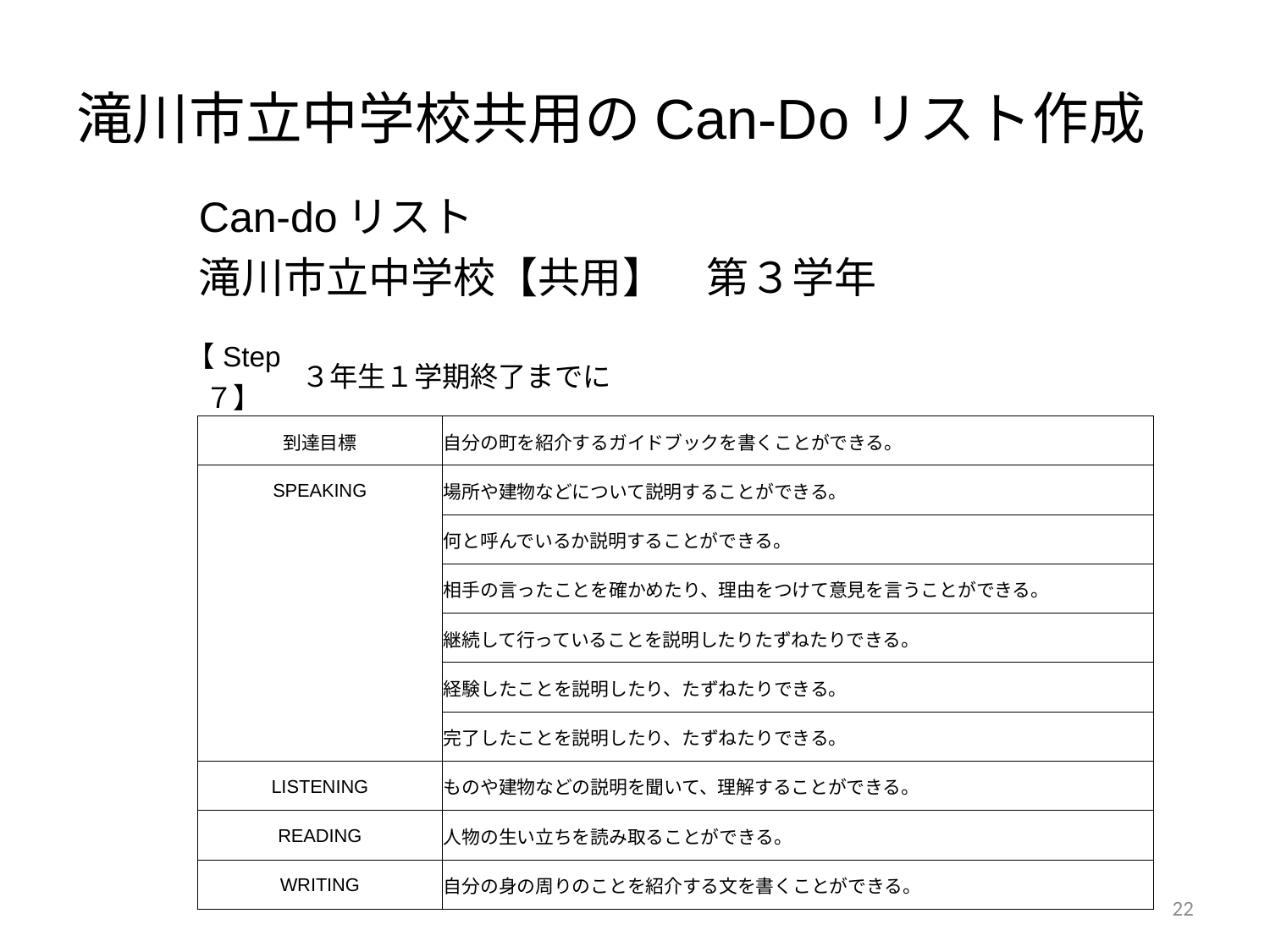

# 滝川市立中学校共用のCan-Doリスト作成
|  |  | Can-doリスト　 滝川市立中学校【共用】　第３学年 |  |  |  |  |  |  |  |  |  |  |  |  |
| --- | --- | --- | --- | --- | --- | --- | --- | --- | --- | --- | --- | --- | --- | --- |
|  |  |  |  |  |  |  |  |  |  |  |  |  |  |  |
|  | 【Step ７】 |  | ３年生１学期終了までに |  |  |  |  |  |  |  |  |  |  |  |
|  |  | 到達目標 |  |  | 自分の町を紹介するガイドブックを書くことができる。 |  |  |  |  |  |  |  |  |  |
|  |  | SPEAKING |  |  | 場所や建物などについて説明することができる。 |  |  |  |  |  |  |  |  |  |
|  |  |  |  |  | 何と呼んでいるか説明することができる。 |  |  |  |  |  |  |  |  |  |
|  |  |  |  |  | 相手の言ったことを確かめたり、理由をつけて意見を言うことができる。 |  |  |  |  |  |  |  |  |  |
|  |  |  |  |  | 継続して行っていることを説明したりたずねたりできる。 |  |  |  |  |  |  |  |  |  |
|  |  |  |  |  | 経験したことを説明したり、たずねたりできる。 |  |  |  |  |  |  |  |  |  |
|  |  |  |  |  | 完了したことを説明したり、たずねたりできる。 |  |  |  |  |  |  |  |  |  |
|  |  | LISTENING |  |  | ものや建物などの説明を聞いて、理解することができる。 |  |  |  |  |  |  |  |  |  |
|  |  | READING |  |  | 人物の生い立ちを読み取ることができる。 |  |  |  |  |  |  |  |  |  |
|  |  | WRITING |  |  | 自分の身の周りのことを紹介する文を書くことができる。 |  |  |  |  |  |  |  |  |  |
22